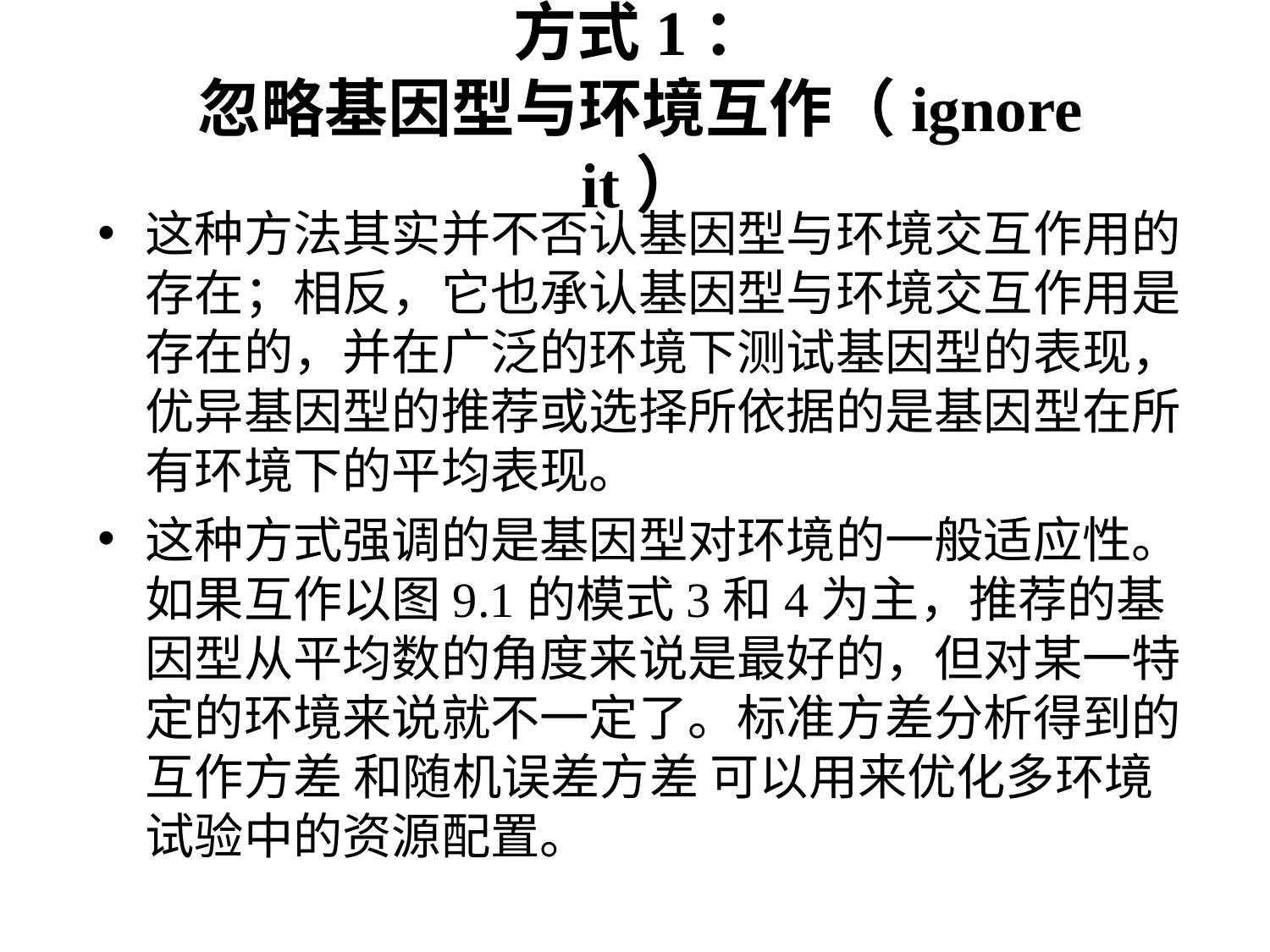

# 方式1： 忽略基因型与环境互作（ignore it）
这种方法其实并不否认基因型与环境交互作用的存在；相反，它也承认基因型与环境交互作用是存在的，并在广泛的环境下测试基因型的表现，优异基因型的推荐或选择所依据的是基因型在所有环境下的平均表现。
这种方式强调的是基因型对环境的一般适应性。如果互作以图9.1的模式3和4为主，推荐的基因型从平均数的角度来说是最好的，但对某一特定的环境来说就不一定了。标准方差分析得到的互作方差 和随机误差方差 可以用来优化多环境试验中的资源配置。